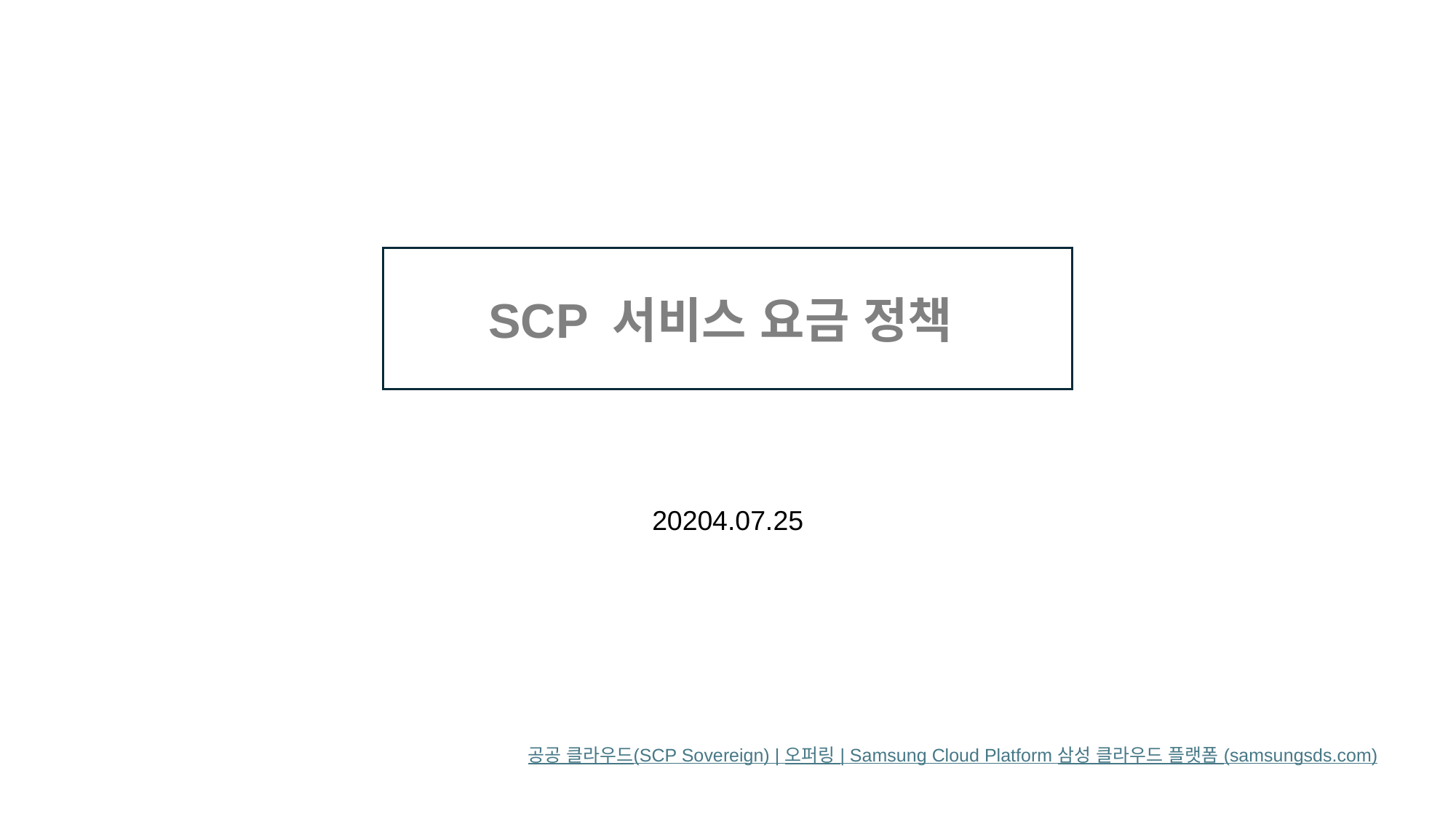

SCP 서비스 요금 정책
20204.07.25
공공 클라우드(SCP Sovereign) | 오퍼링 | Samsung Cloud Platform 삼성 클라우드 플랫폼 (samsungsds.com)